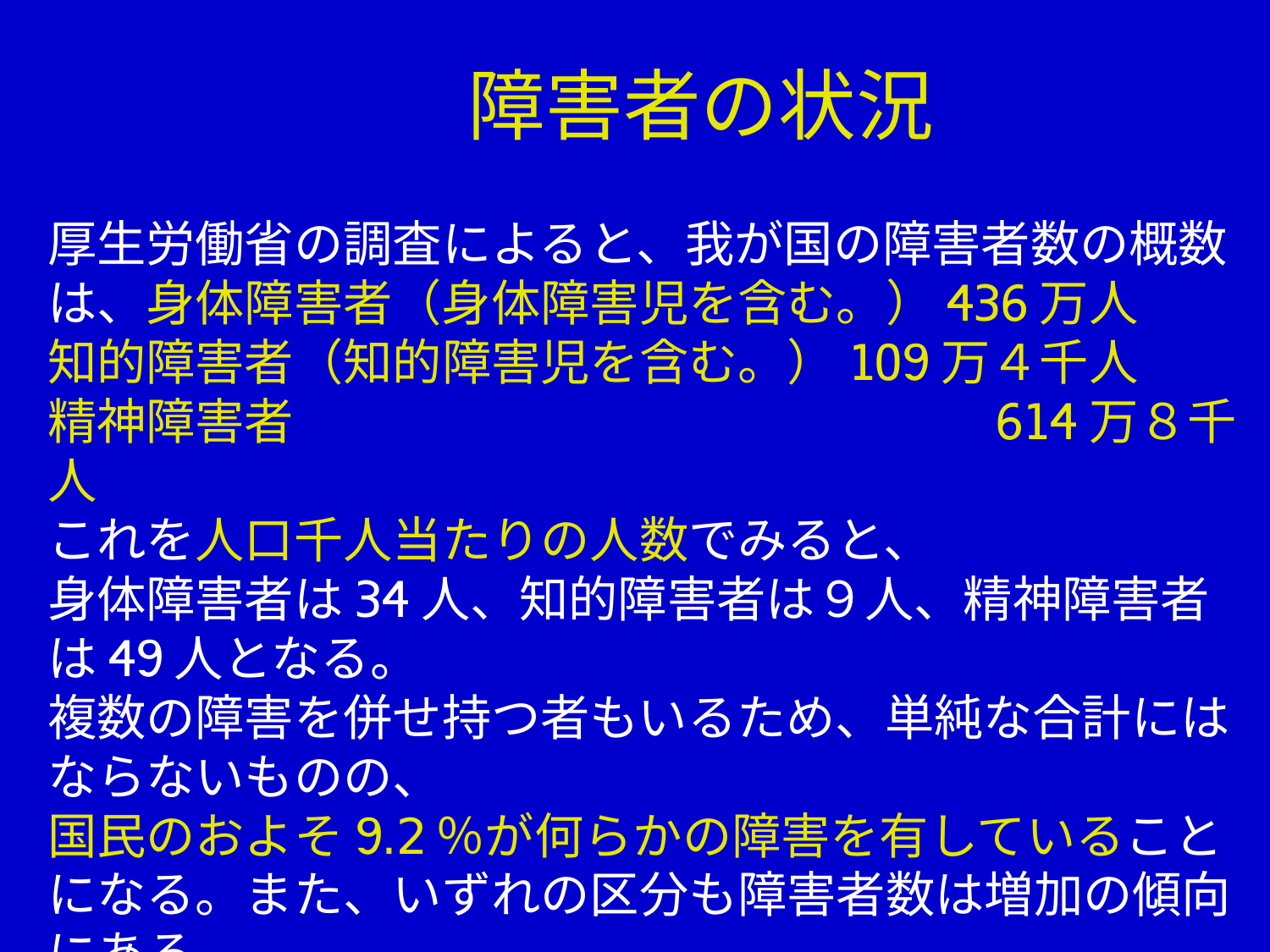

# 障害者の状況
厚生労働省の調査によると、我が国の障害者数の概数は、身体障害者（身体障害児を含む。）436万人
知的障害者（知的障害児を含む。）109万４千人
精神障害者　　　　　　　　　　　　　　614万８千人
これを人口千人当たりの人数でみると、
身体障害者は34人、知的障害者は９人、精神障害者は49人となる。
複数の障害を併せ持つ者もいるため、単純な合計にはならないものの、
国民のおよそ9.2％が何らかの障害を有していることになる。また、いずれの区分も障害者数は増加の傾向にある。